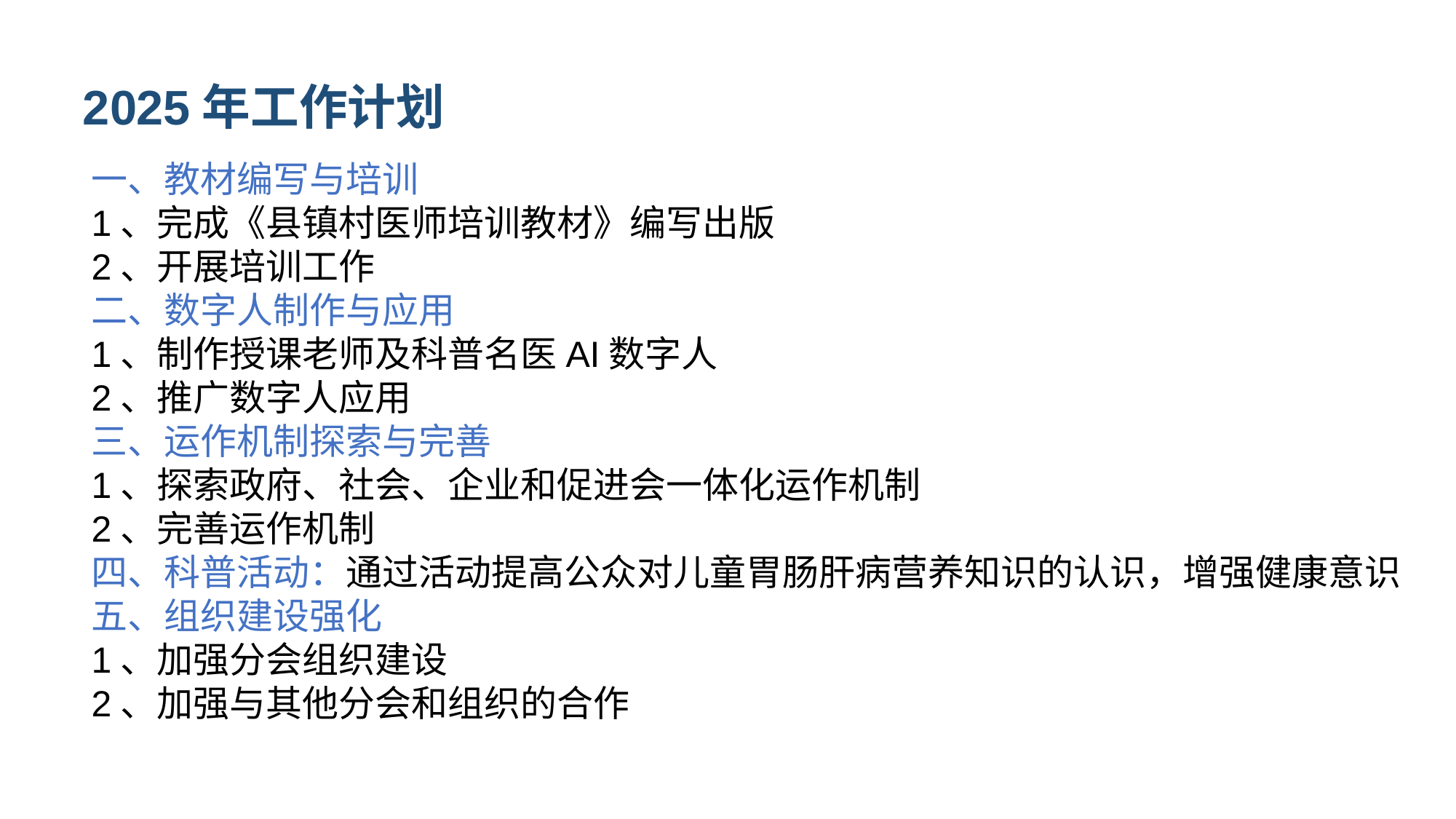

2025年工作计划
一、教材编写与培训
1、完成《县镇村医师培训教材》编写出版
2、开展培训工作
二、数字人制作与应用
1、制作授课老师及科普名医AI数字人
2、推广数字人应用
三、运作机制探索与完善
1、探索政府、社会、企业和促进会一体化运作机制
2、完善运作机制
四、科普活动：通过活动提高公众对儿童胃肠肝病营养知识的认识，增强健康意识
五、组织建设强化
1、加强分会组织建设
2、加强与其他分会和组织的合作